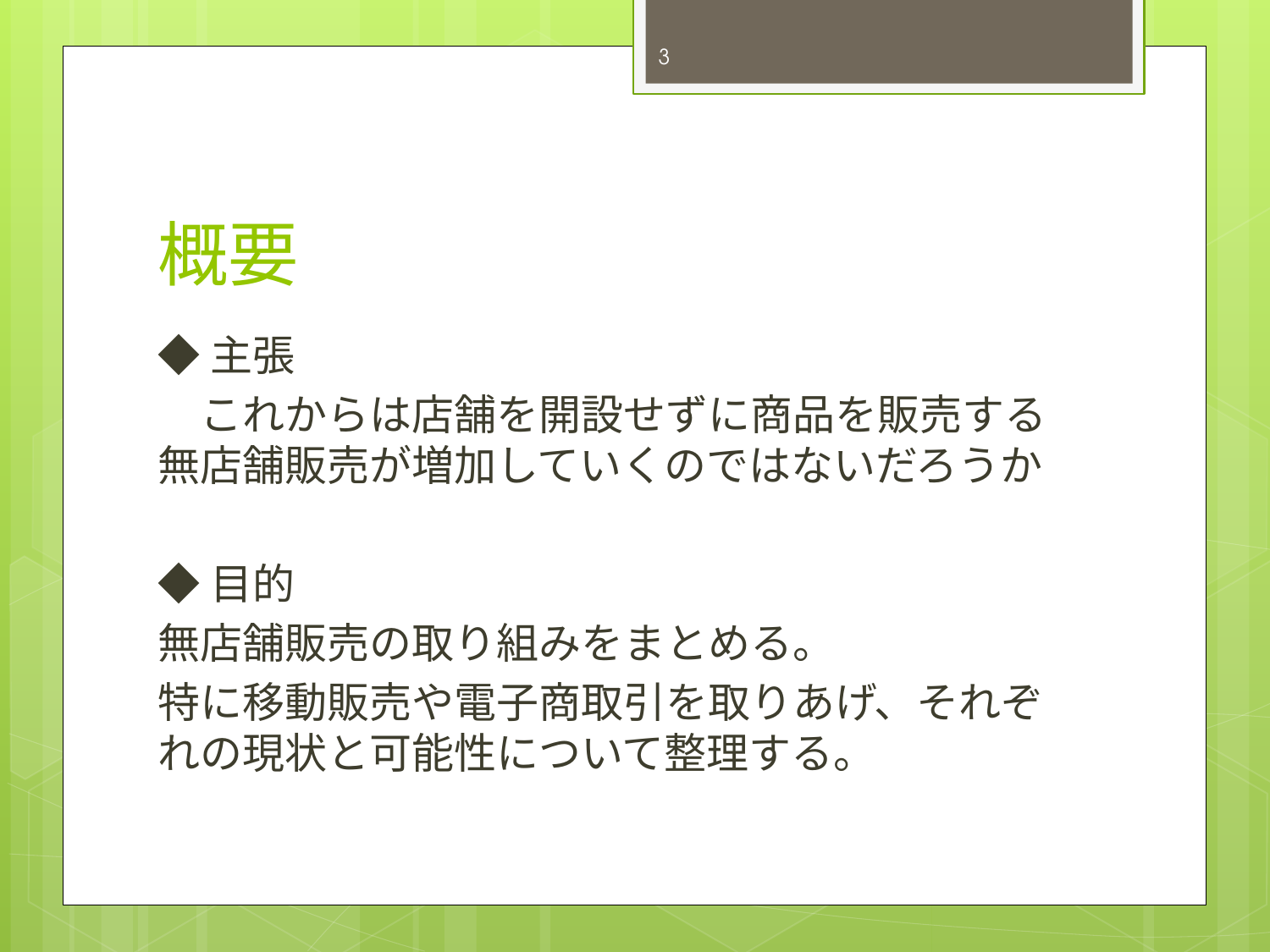

3
# 概要
◆主張
　これからは店舗を開設せずに商品を販売する無店舗販売が増加していくのではないだろうか

◆目的
無店舗販売の取り組みをまとめる。
特に移動販売や電子商取引を取りあげ、それぞれの現状と可能性について整理する。